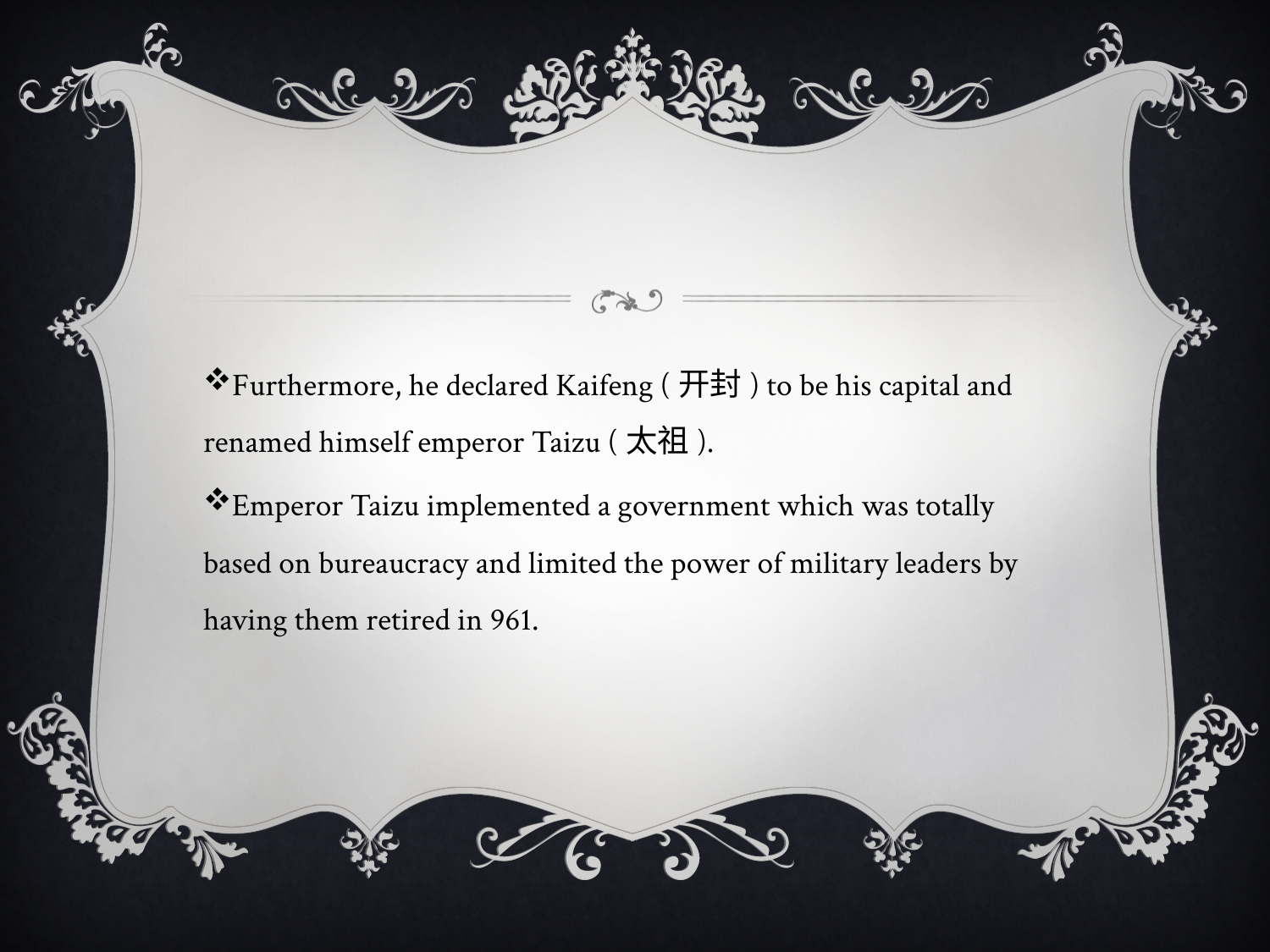

#
Furthermore, he declared Kaifeng (开封) to be his capital and renamed himself emperor Taizu (太祖).
Emperor Taizu implemented a government which was totally based on bureaucracy and limited the power of military leaders by having them retired in 961.